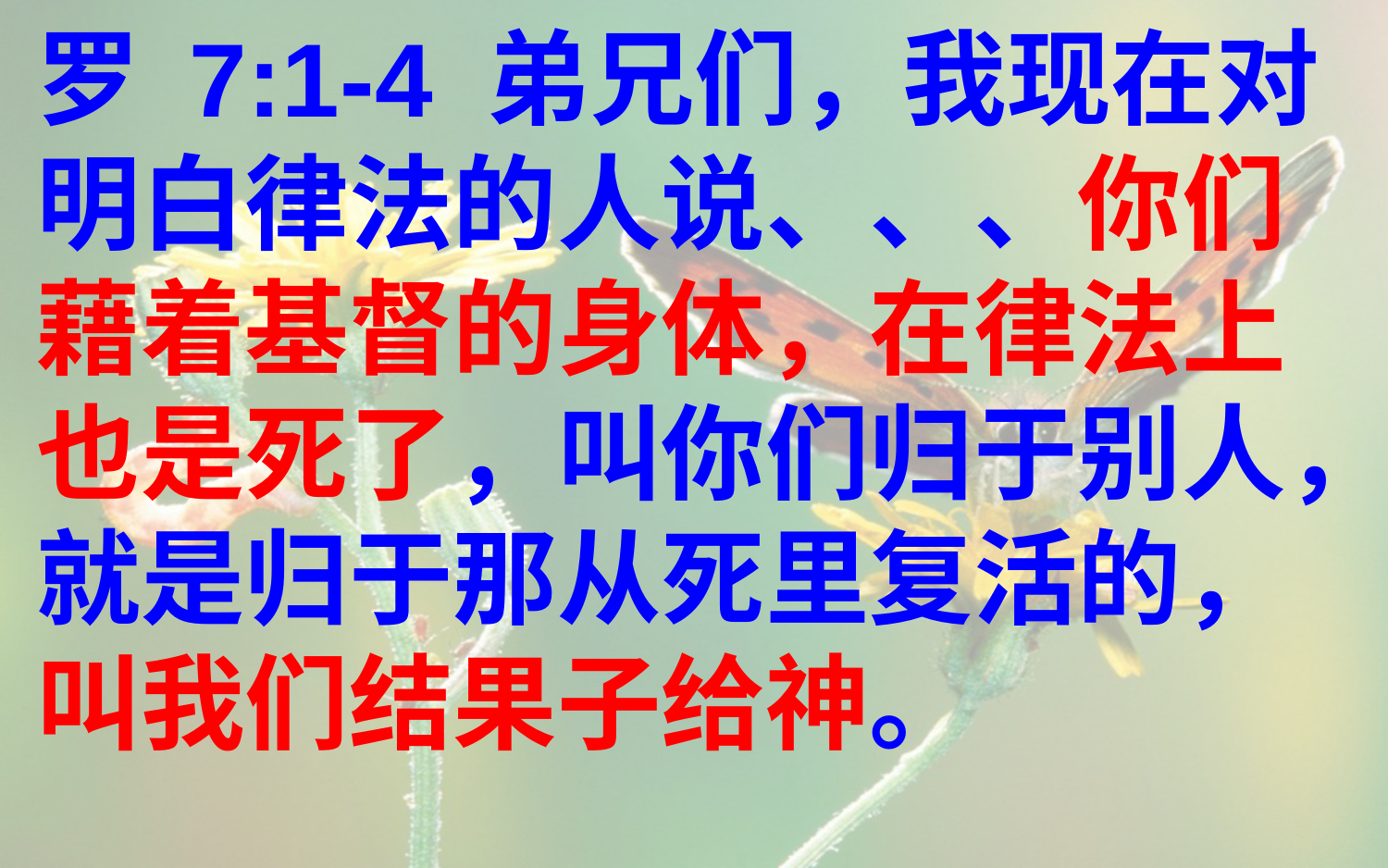

罗 7:1-4 弟兄们，我现在对明白律法的人说、、、你们藉着基督的身体，在律法上也是死了，叫你们归于别人，就是归于那从死里复活的，叫我们结果子给神。